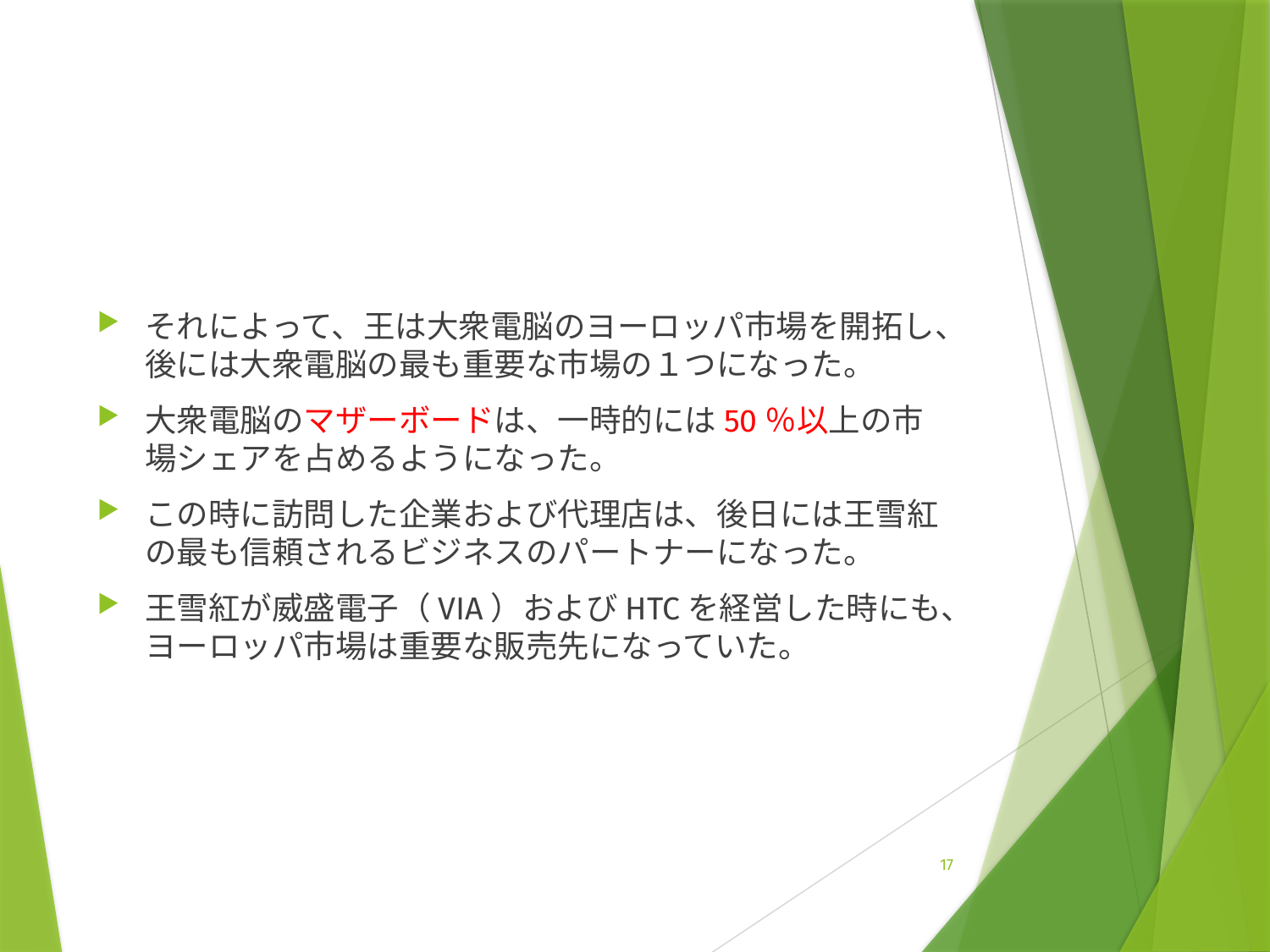

#
それによって、王は大衆電脳のヨーロッパ市場を開拓し、後には大衆電脳の最も重要な市場の１つになった。
大衆電脳のマザーボードは、一時的には50％以上の市場シェアを占めるようになった。
この時に訪問した企業および代理店は、後日には王雪紅の最も信頼されるビジネスのパートナーになった。
王雪紅が威盛電子（VIA）およびHTCを経営した時にも、ヨーロッパ市場は重要な販売先になっていた。

17